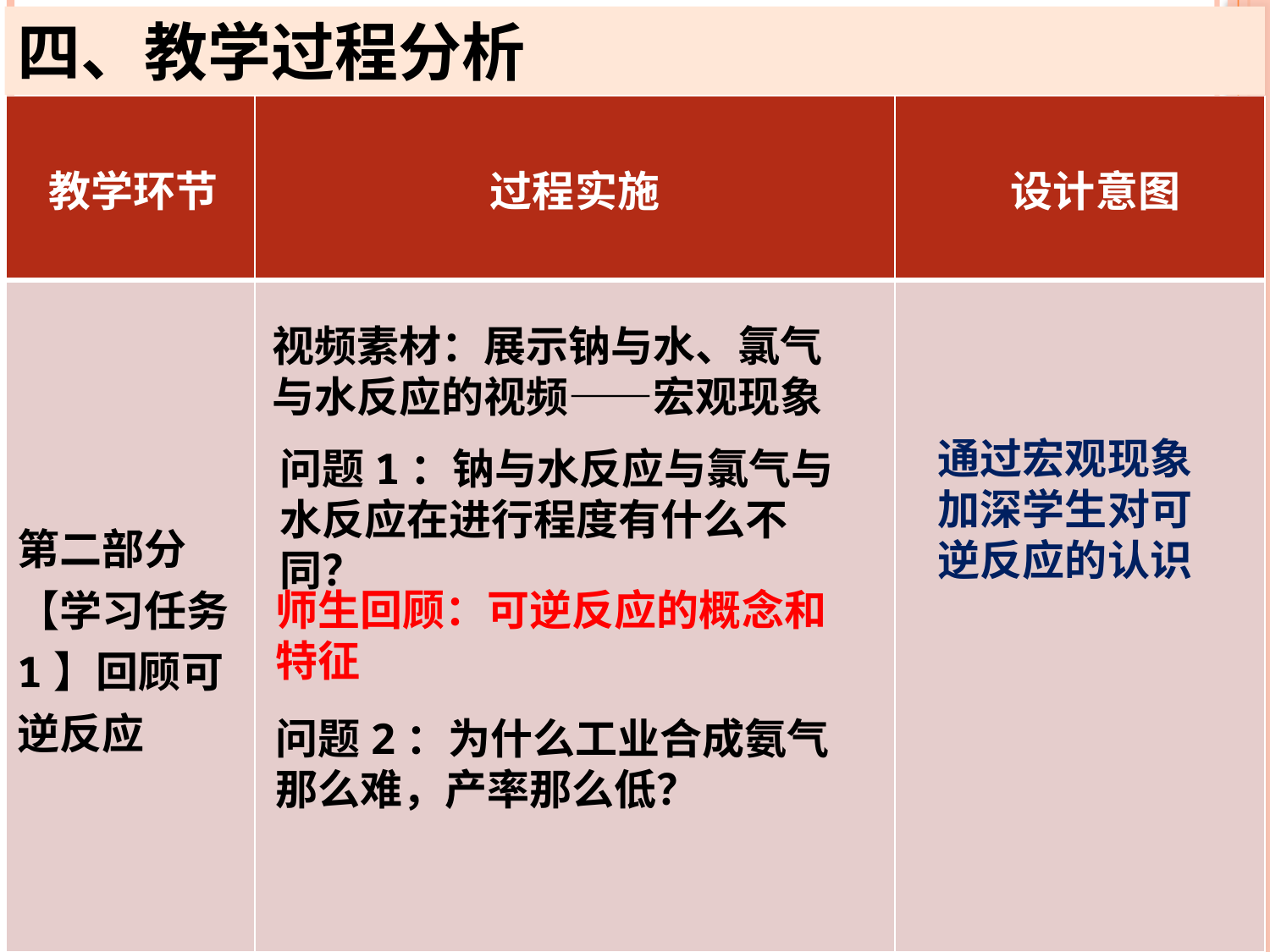

四、教学过程分析
| 教学环节 | 过程实施 | 设计意图 |
| --- | --- | --- |
| 第二部分 【学习任务1】回顾可逆反应 |  |  |
视频素材：展示钠与水、氯气与水反应的视频——宏观现象
通过宏观现象加深学生对可逆反应的认识
问题1：钠与水反应与氯气与水反应在进行程度有什么不同？
师生回顾：可逆反应的概念和特征
问题2：为什么工业合成氨气那么难，产率那么低？

9